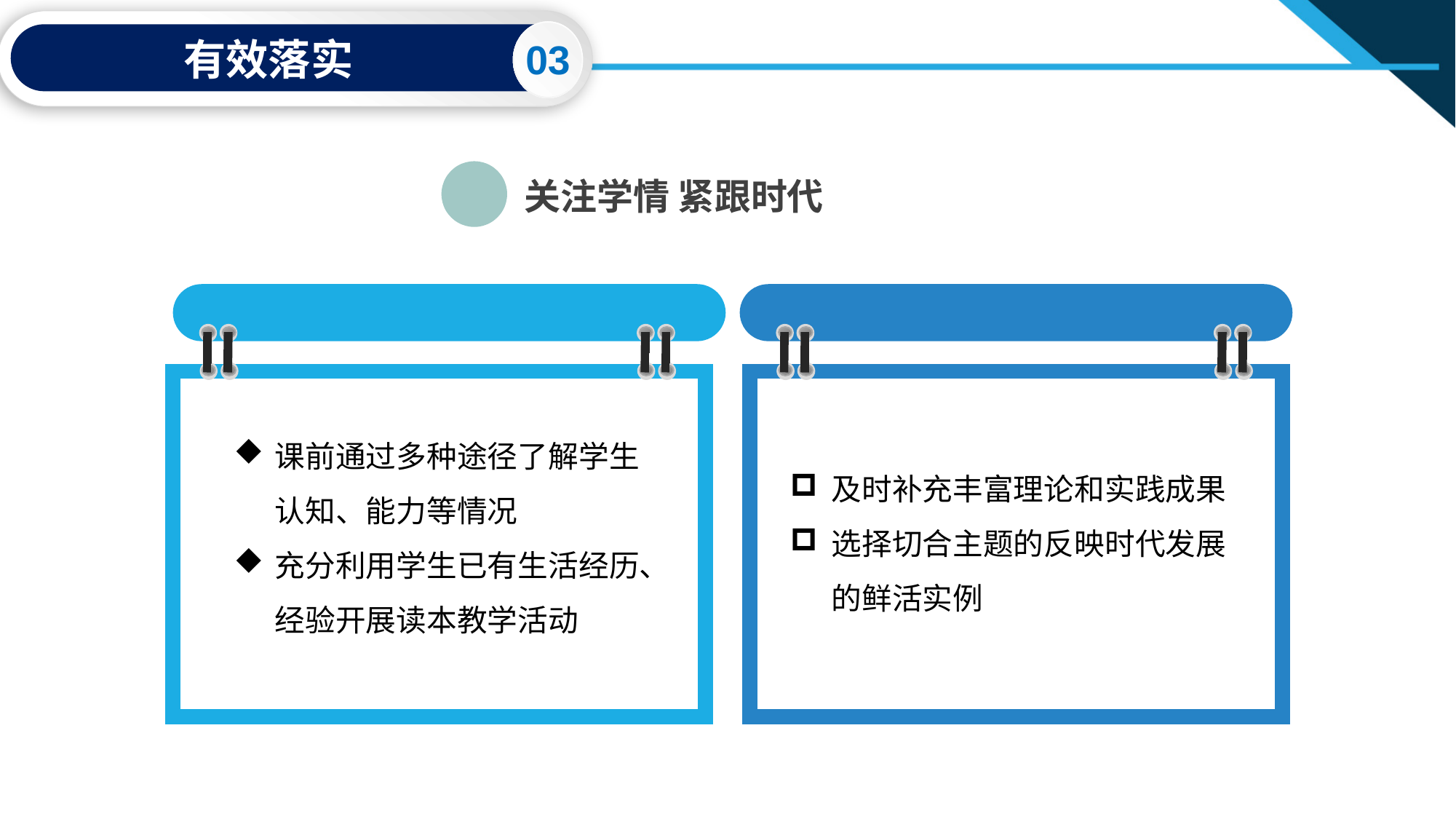

03
有效落实

关注学情 紧跟时代

课前通过多种途径了解学生认知、能力等情况
充分利用学生已有生活经历、经验开展读本教学活动

及时补充丰富理论和实践成果
选择切合主题的反映时代发展的鲜活实例